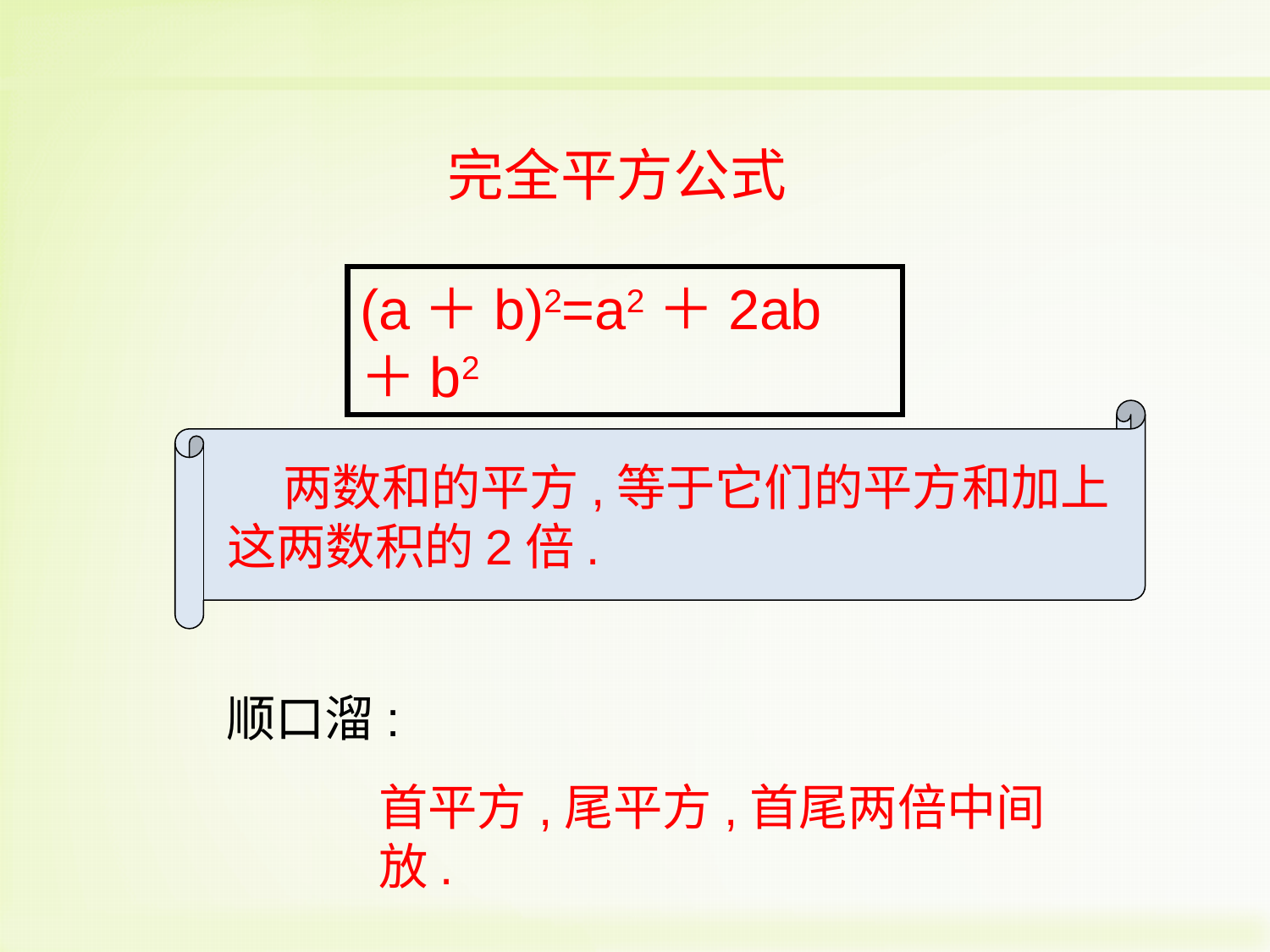

完全平方公式
(a＋b)2=a2＋2ab＋b2

    两数和的平方,等于它们的平方和加上这两数积的2倍.
顺口溜:
首平方,尾平方,首尾两倍中间放.